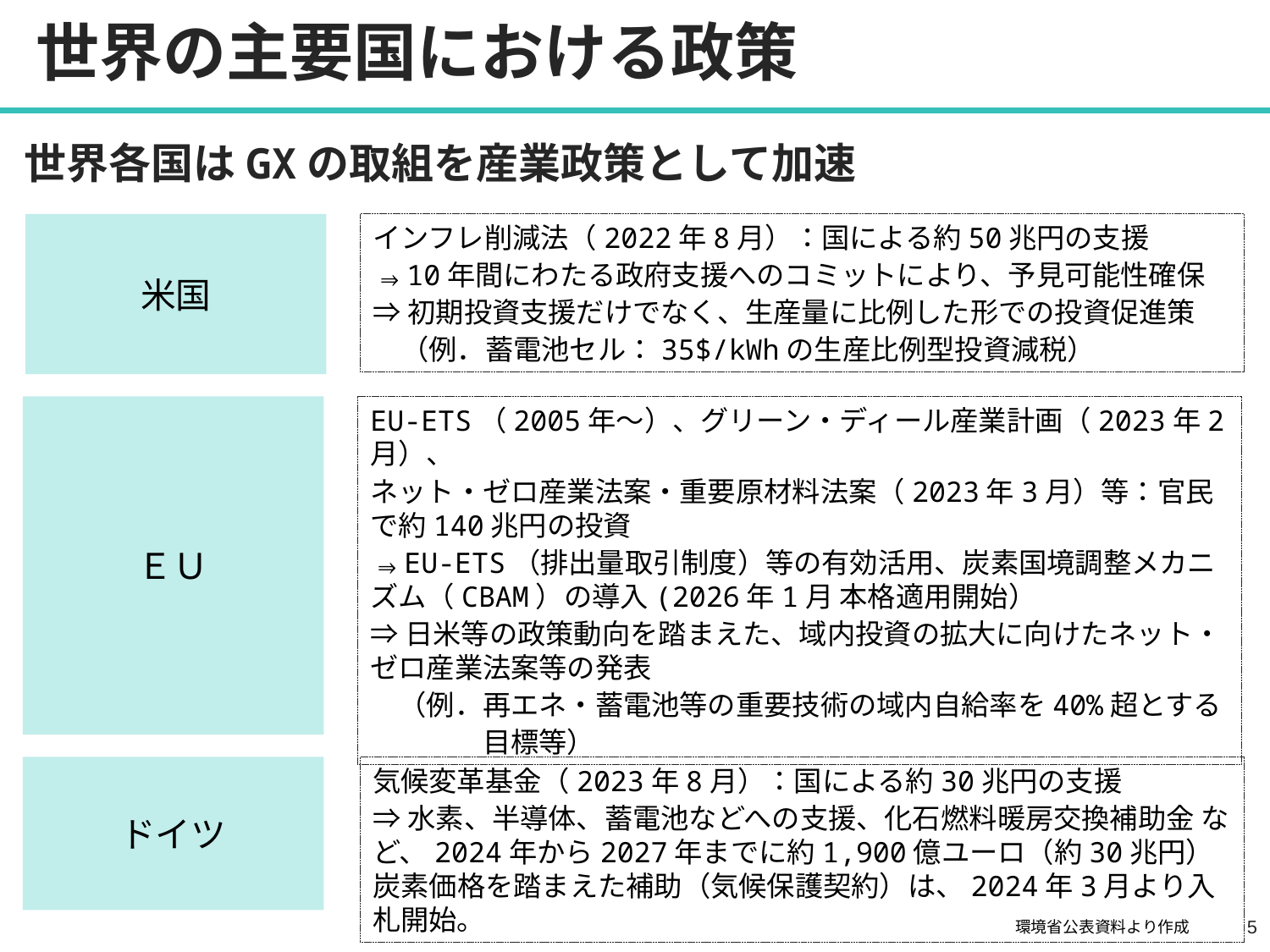

# 世界の主要国における政策
世界各国はGXの取組を産業政策として加速
インフレ削減法（2022年8月）：国による約50兆円の支援
⇒10年間にわたる政府支援へのコミットにより、予見可能性確保
⇒初期投資支援だけでなく、生産量に比例した形での投資促進策
　（例．蓄電池セル：35$/kWhの生産比例型投資減税）
米国
EU-ETS（2005年～）、グリーン・ディール産業計画（2023年2月）、
ネット・ゼロ産業法案・重要原材料法案（2023年3月）等：官民で約140兆円の投資
⇒EU-ETS（排出量取引制度）等の有効活用、炭素国境調整メカニズム（CBAM）の導入(2026年1月 本格適用開始）
⇒日米等の政策動向を踏まえた、域内投資の拡大に向けたネット・ゼロ産業法案等の発表
　（例．再エネ・蓄電池等の重要技術の域内自給率を40%超とする
　　　　目標等）
ＥＵ
ドイツ
気候変革基金（2023年8月）：国による約30兆円の支援
⇒水素、半導体、蓄電池などへの支援、化石燃料暖房交換補助金 など、2024年から2027年までに約1,900億ユーロ（約30兆円）炭素価格を踏まえた補助（気候保護契約）は、2024年3月より入札開始。
5
環境省公表資料より作成